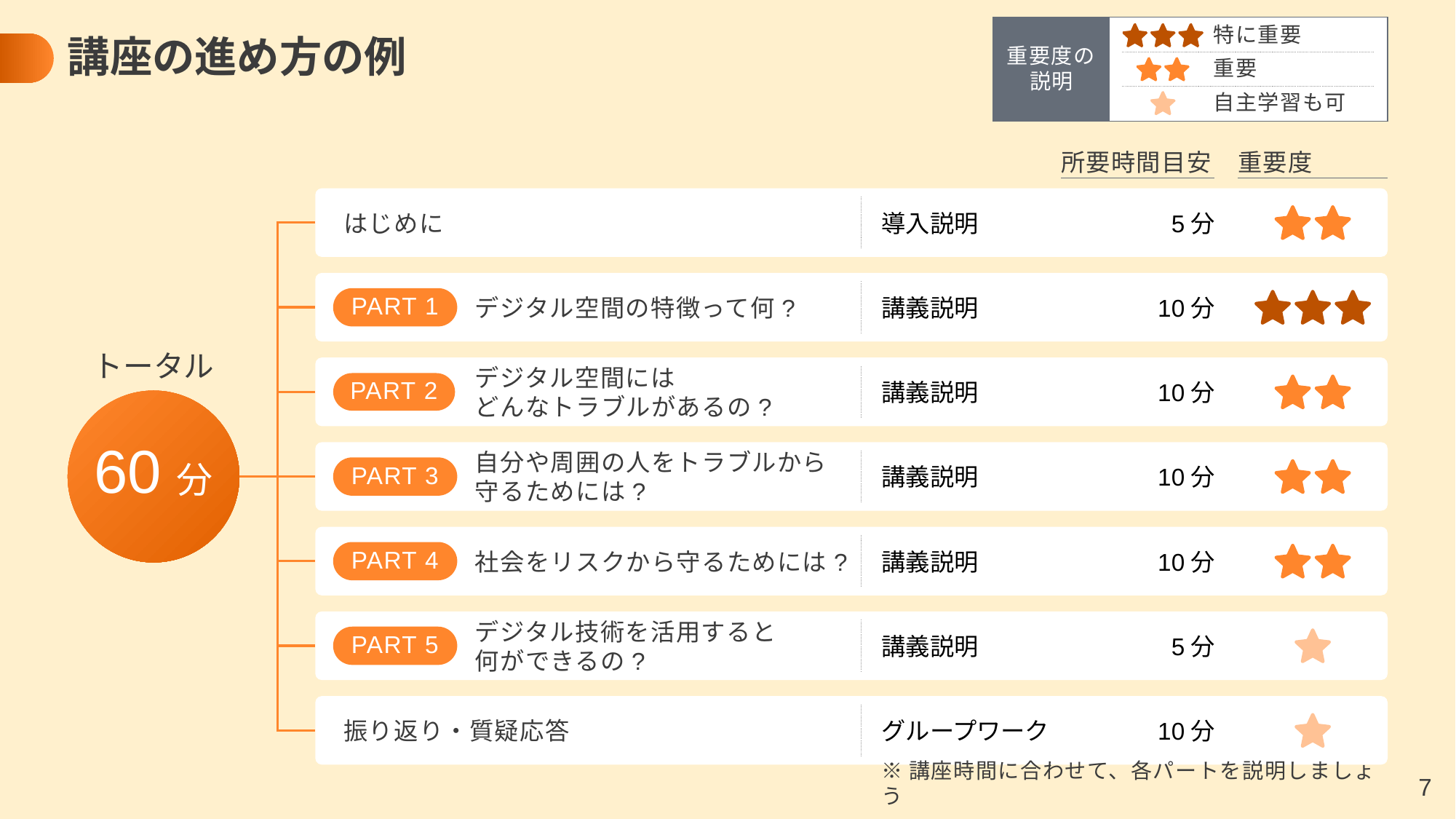

重要度の
説明

特に重要

重要

自主学習も可
# 講座の進め方の例
所要時間目安
重要度

導入説明
5分
はじめに

デジタル空間の特徴って何?
講義説明
10分
PART 1

トータル

デジタル空間には
どんなトラブルがあるの?
講義説明
10分
PART 2

60分

自分や周囲の人をトラブルから
守るためには?
講義説明
10分
PART 3

社会をリスクから守るためには?
講義説明
10分
PART 4

デジタル技術を活用すると
何ができるの?
講義説明
5分
PART 5

グループワーク
10分
振り返り・質疑応答

※講座時間に合わせて、各パートを説明しましょう
7